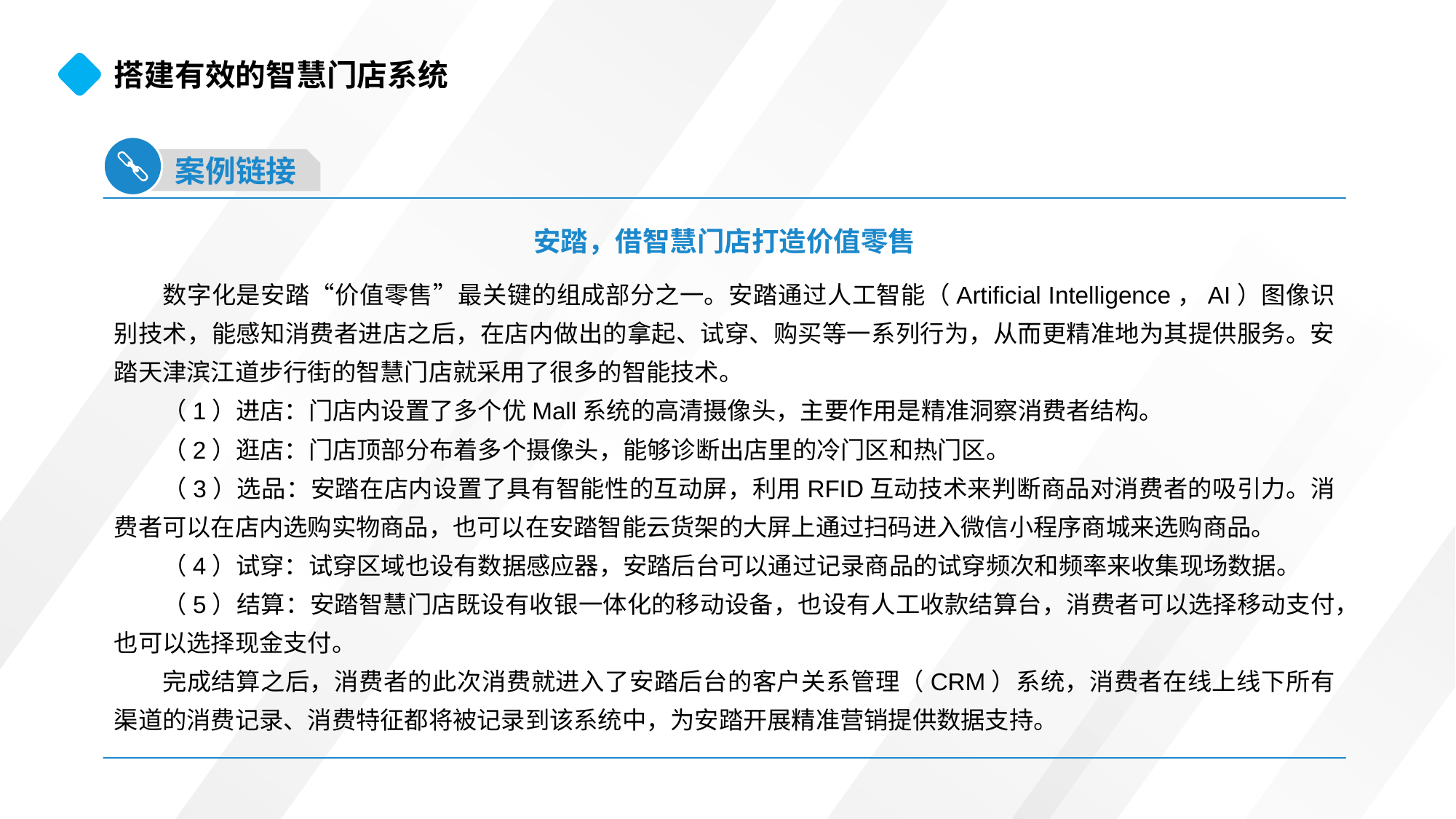

搭建有效的智慧门店系统

案例链接

安踏，借智慧门店打造价值零售
数字化是安踏“价值零售”最关键的组成部分之一。安踏通过人工智能（Artificial Intelligence，AI）图像识别技术，能感知消费者进店之后，在店内做出的拿起、试穿、购买等一系列行为，从而更精准地为其提供服务。安踏天津滨江道步行街的智慧门店就采用了很多的智能技术。
（1）进店：门店内设置了多个优Mall系统的高清摄像头，主要作用是精准洞察消费者结构。
（2）逛店：门店顶部分布着多个摄像头，能够诊断出店里的冷门区和热门区。
（3）选品：安踏在店内设置了具有智能性的互动屏，利用RFID互动技术来判断商品对消费者的吸引力。消费者可以在店内选购实物商品，也可以在安踏智能云货架的大屏上通过扫码进入微信小程序商城来选购商品。
（4）试穿：试穿区域也设有数据感应器，安踏后台可以通过记录商品的试穿频次和频率来收集现场数据。
（5）结算：安踏智慧门店既设有收银一体化的移动设备，也设有人工收款结算台，消费者可以选择移动支付，也可以选择现金支付。
完成结算之后，消费者的此次消费就进入了安踏后台的客户关系管理（CRM）系统，消费者在线上线下所有渠道的消费记录、消费特征都将被记录到该系统中，为安踏开展精准营销提供数据支持。